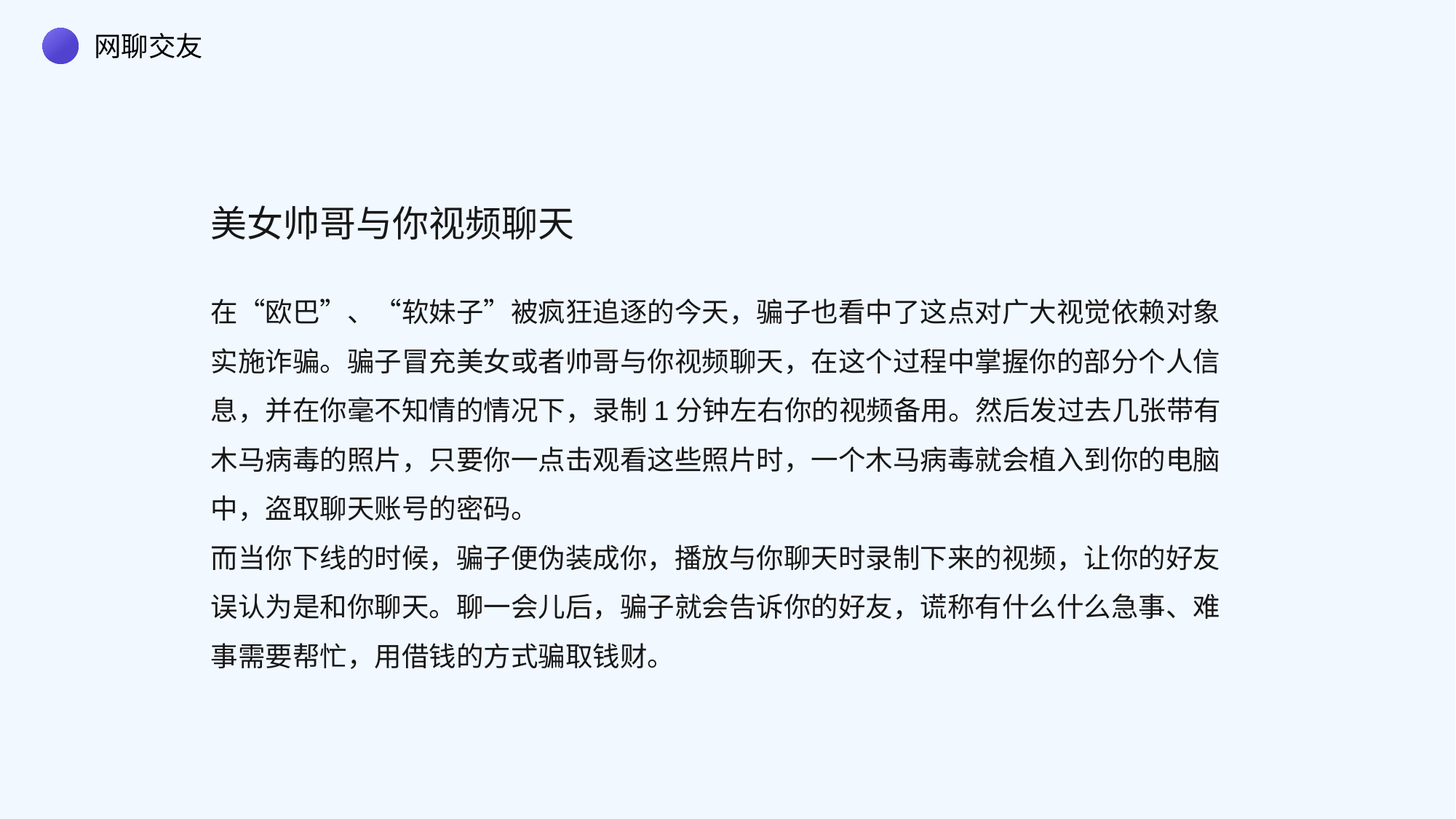

美女帅哥与你视频聊天
在“欧巴”、“软妹子”被疯狂追逐的今天，骗子也看中了这点对广大视觉依赖对象实施诈骗。骗子冒充美女或者帅哥与你视频聊天，在这个过程中掌握你的部分个人信息，并在你毫不知情的情况下，录制1分钟左右你的视频备用。然后发过去几张带有木马病毒的照片，只要你一点击观看这些照片时，一个木马病毒就会植入到你的电脑中，盗取聊天账号的密码。
而当你下线的时候，骗子便伪装成你，播放与你聊天时录制下来的视频，让你的好友误认为是和你聊天。聊一会儿后，骗子就会告诉你的好友，谎称有什么什么急事、难事需要帮忙，用借钱的方式骗取钱财。